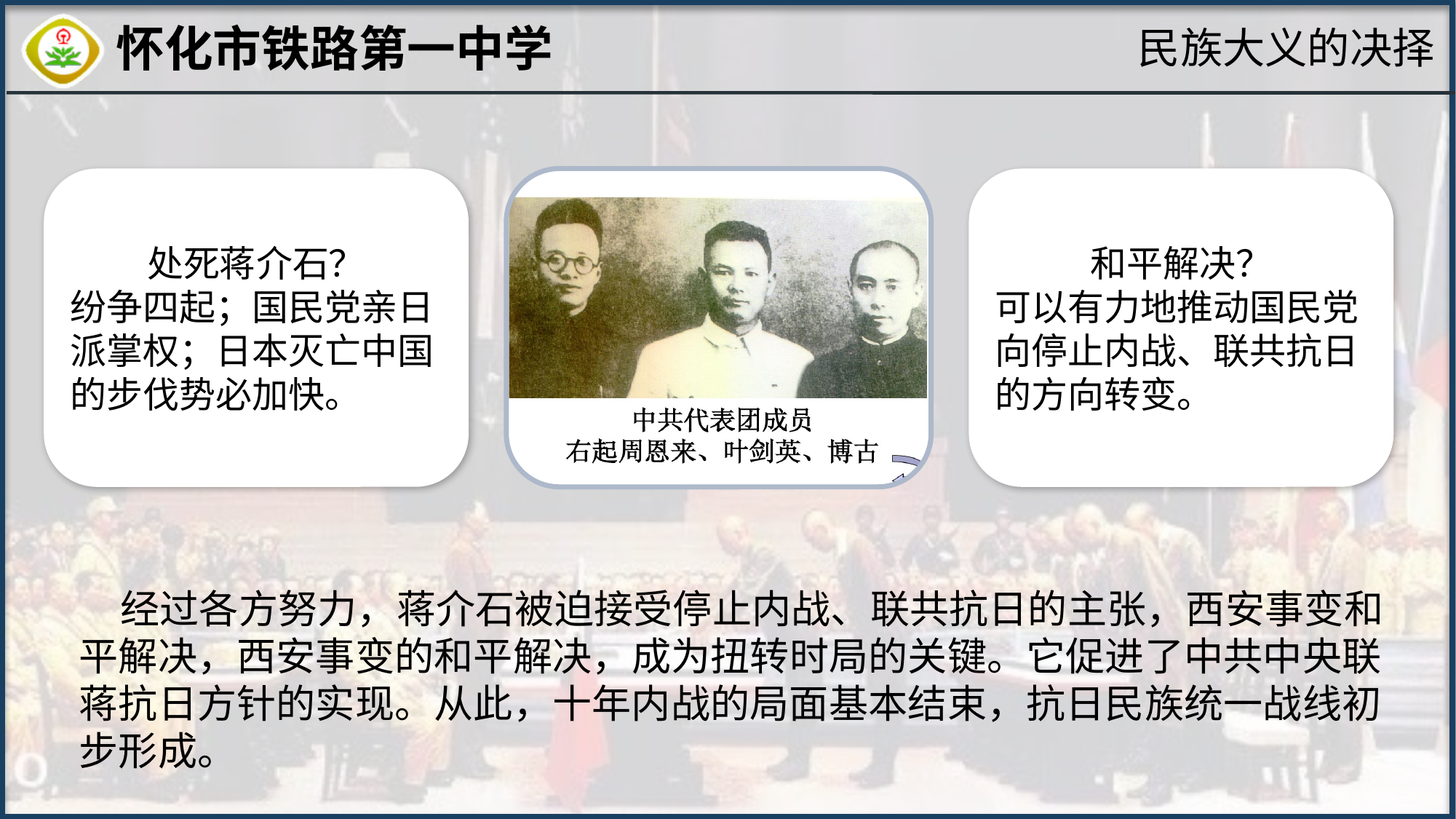

民族大义的决择
处死蒋介石？
纷争四起；国民党亲日派掌权；日本灭亡中国的步伐势必加快。

和平解决？
可以有力地推动国民党向停止内战、联共抗日的方向转变。
    经过各方努力，蒋介石被迫接受停止内战、联共抗日的主张，西安事变和平解决，西安事变的和平解决，成为扭转时局的关键。它促进了中共中央联蒋抗日方针的实现。从此，十年内战的局面基本结束，抗日民族统一战线初步形成。